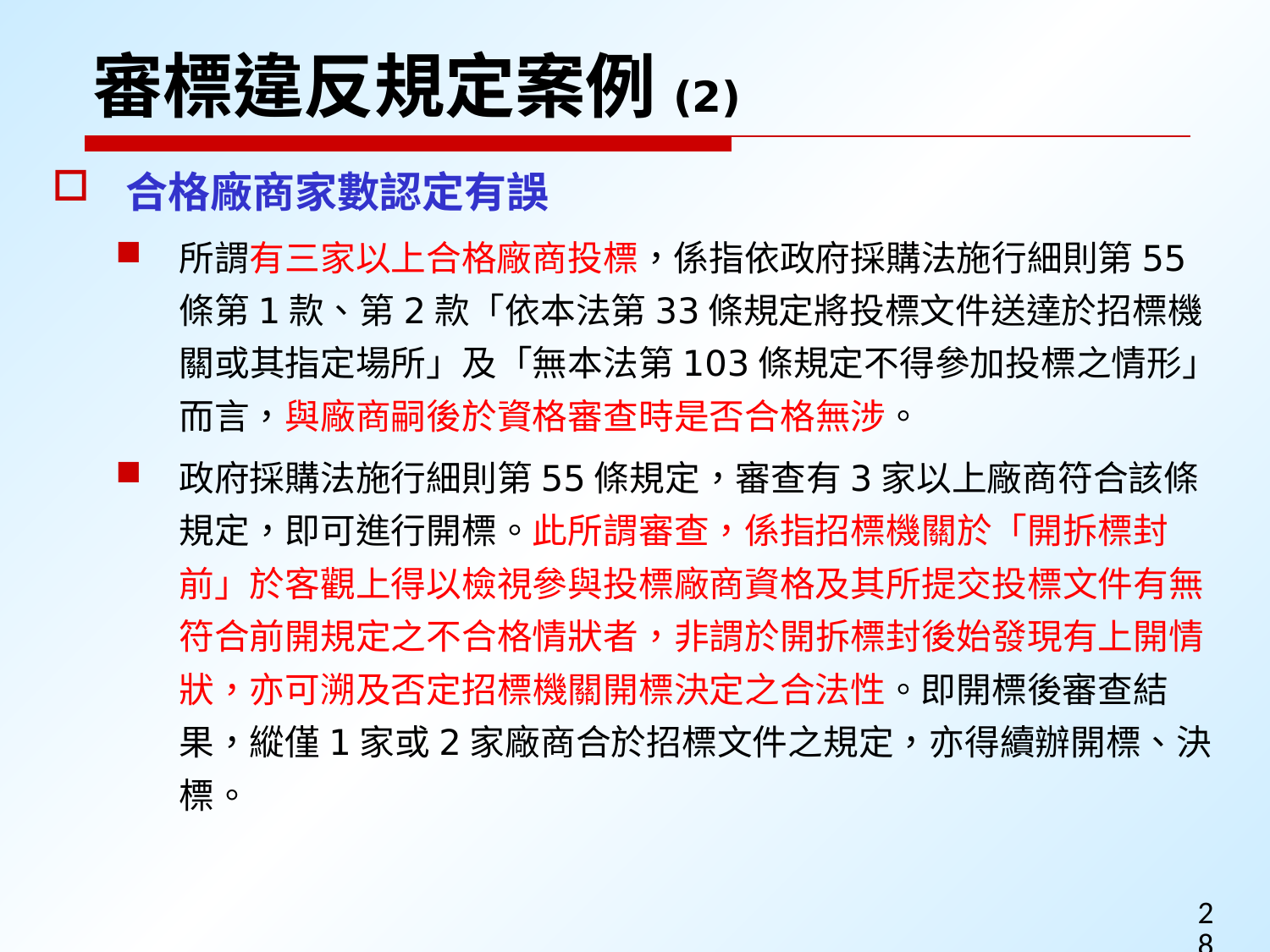

審標違反規定案例(2)
合格廠商家數認定有誤
所謂有三家以上合格廠商投標，係指依政府採購法施行細則第55條第1款、第2款「依本法第33條規定將投標文件送達於招標機關或其指定場所」及「無本法第103條規定不得參加投標之情形」而言，與廠商嗣後於資格審查時是否合格無涉。
政府採購法施行細則第55條規定，審查有3家以上廠商符合該條規定，即可進行開標。此所謂審查，係指招標機關於「開拆標封前」於客觀上得以檢視參與投標廠商資格及其所提交投標文件有無符合前開規定之不合格情狀者，非謂於開拆標封後始發現有上開情狀，亦可溯及否定招標機關開標決定之合法性。即開標後審查結果，縱僅1家或2家廠商合於招標文件之規定，亦得續辦開標、決標。